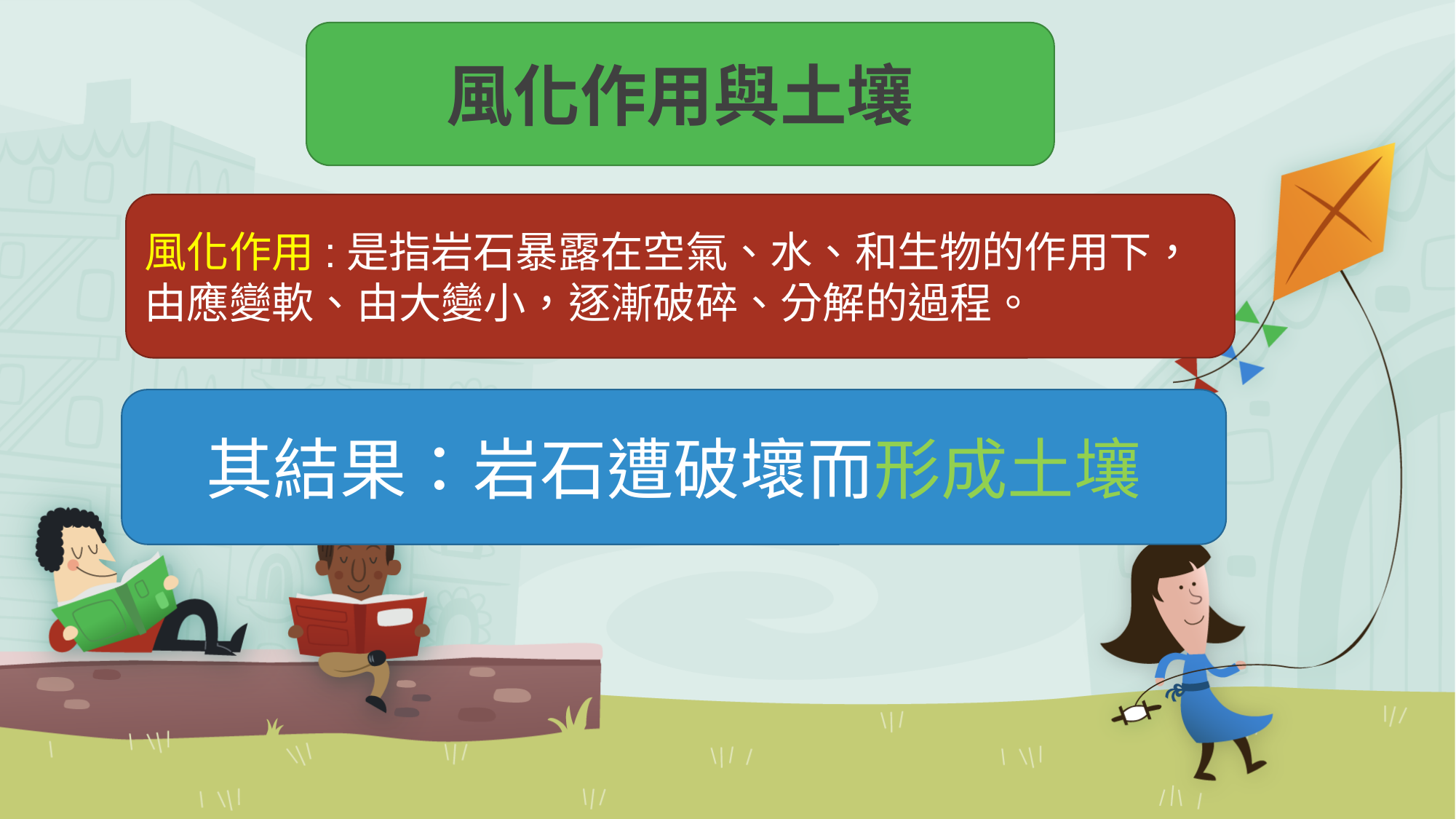

風化作用與土壤
風化作用:是指岩石暴露在空氣、水、和生物的作用下，由應變軟、由大變小，逐漸破碎、分解的過程。
其結果：岩石遭破壞而形成土壤